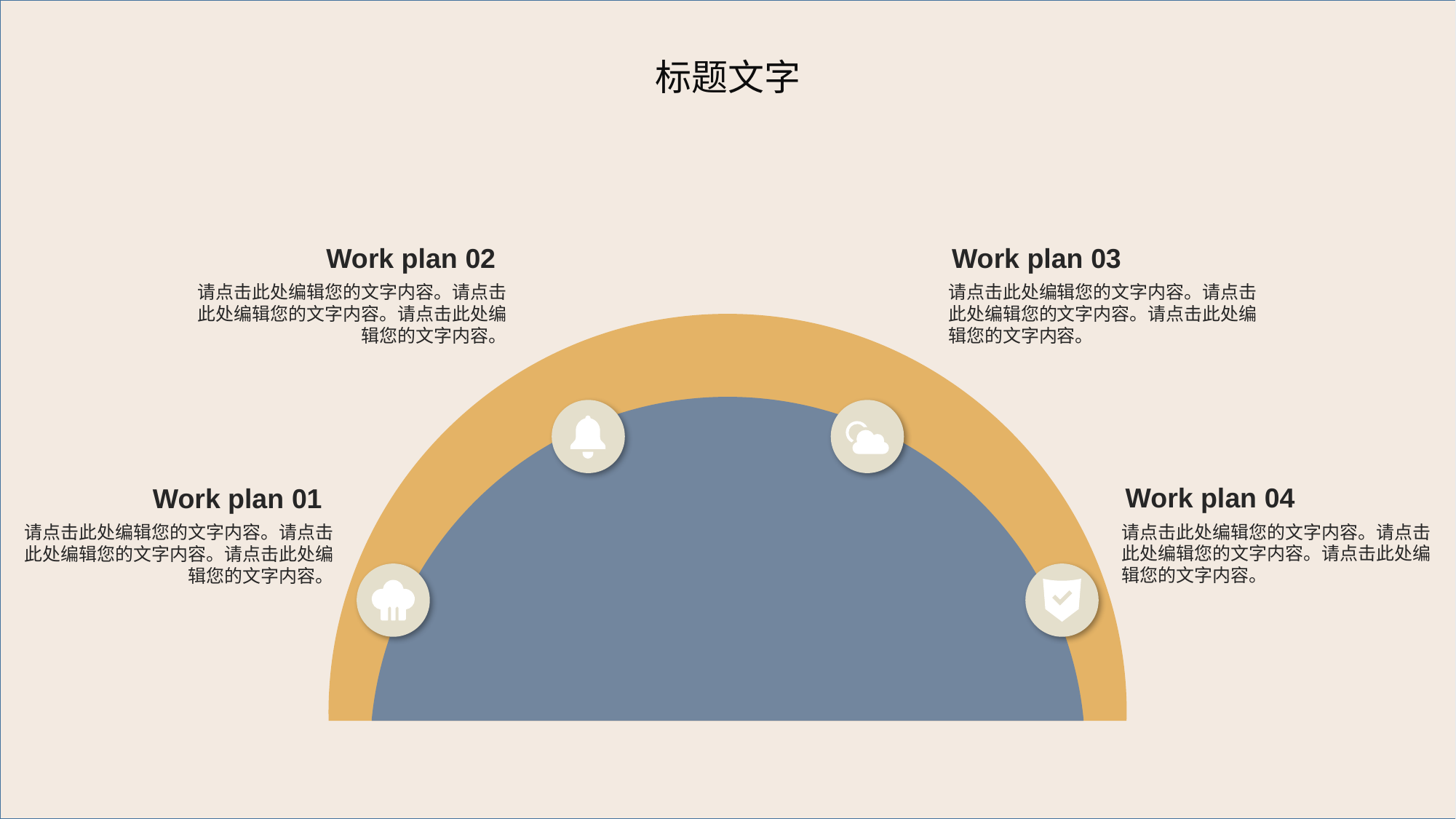

标题文字
Work plan 02
Work plan 03
请点击此处编辑您的文字内容。请点击此处编辑您的文字内容。请点击此处编辑您的文字内容。
请点击此处编辑您的文字内容。请点击此处编辑您的文字内容。请点击此处编辑您的文字内容。

Work plan 04
Work plan 01
请点击此处编辑您的文字内容。请点击此处编辑您的文字内容。请点击此处编辑您的文字内容。
请点击此处编辑您的文字内容。请点击此处编辑您的文字内容。请点击此处编辑您的文字内容。